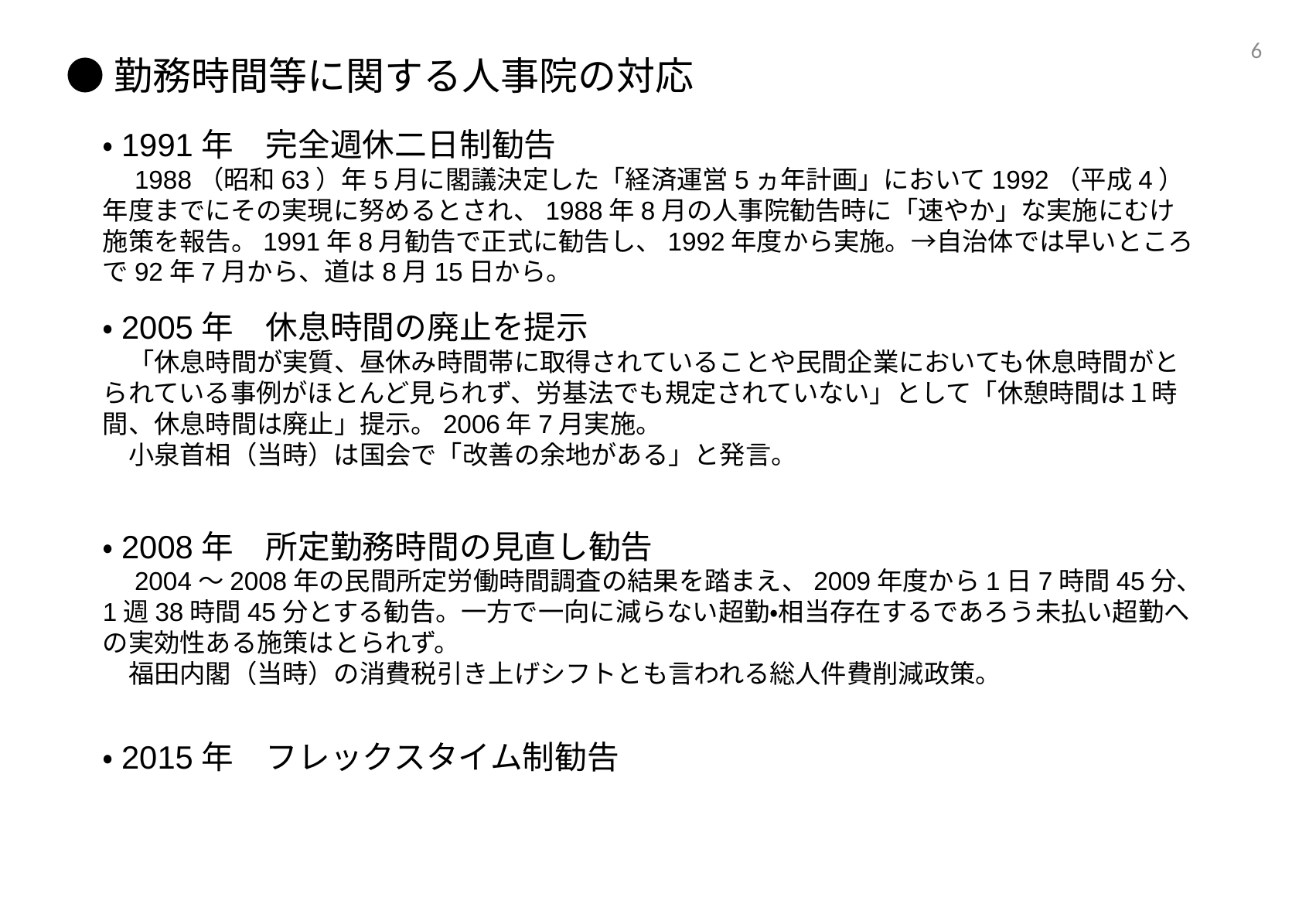

6
●勤務時間等に関する人事院の対応
・1991年　完全週休二日制勧告
　1988（昭和63）年5月に閣議決定した「経済運営5ヵ年計画」において1992（平成4）年度までにその実現に努めるとされ、1988年8月の人事院勧告時に「速やか」な実施にむけ施策を報告。1991年8月勧告で正式に勧告し、1992年度から実施。→自治体では早いところで92年7月から、道は8月15日から。
・2005年　休息時間の廃止を提示
　「休息時間が実質、昼休み時間帯に取得されていることや民間企業においても休息時間がとられている事例がほとんど見られず、労基法でも規定されていない」として「休憩時間は１時間、休息時間は廃止」提示。2006年7月実施。
　小泉首相（当時）は国会で「改善の余地がある」と発言。
・2008年　所定勤務時間の見直し勧告
　2004～2008年の民間所定労働時間調査の結果を踏まえ、2009年度から1日7時間45分、1週38時間45分とする勧告。一方で一向に減らない超勤・相当存在するであろう未払い超勤への実効性ある施策はとられず。
　福田内閣（当時）の消費税引き上げシフトとも言われる総人件費削減政策。
・2015年　フレックスタイム制勧告